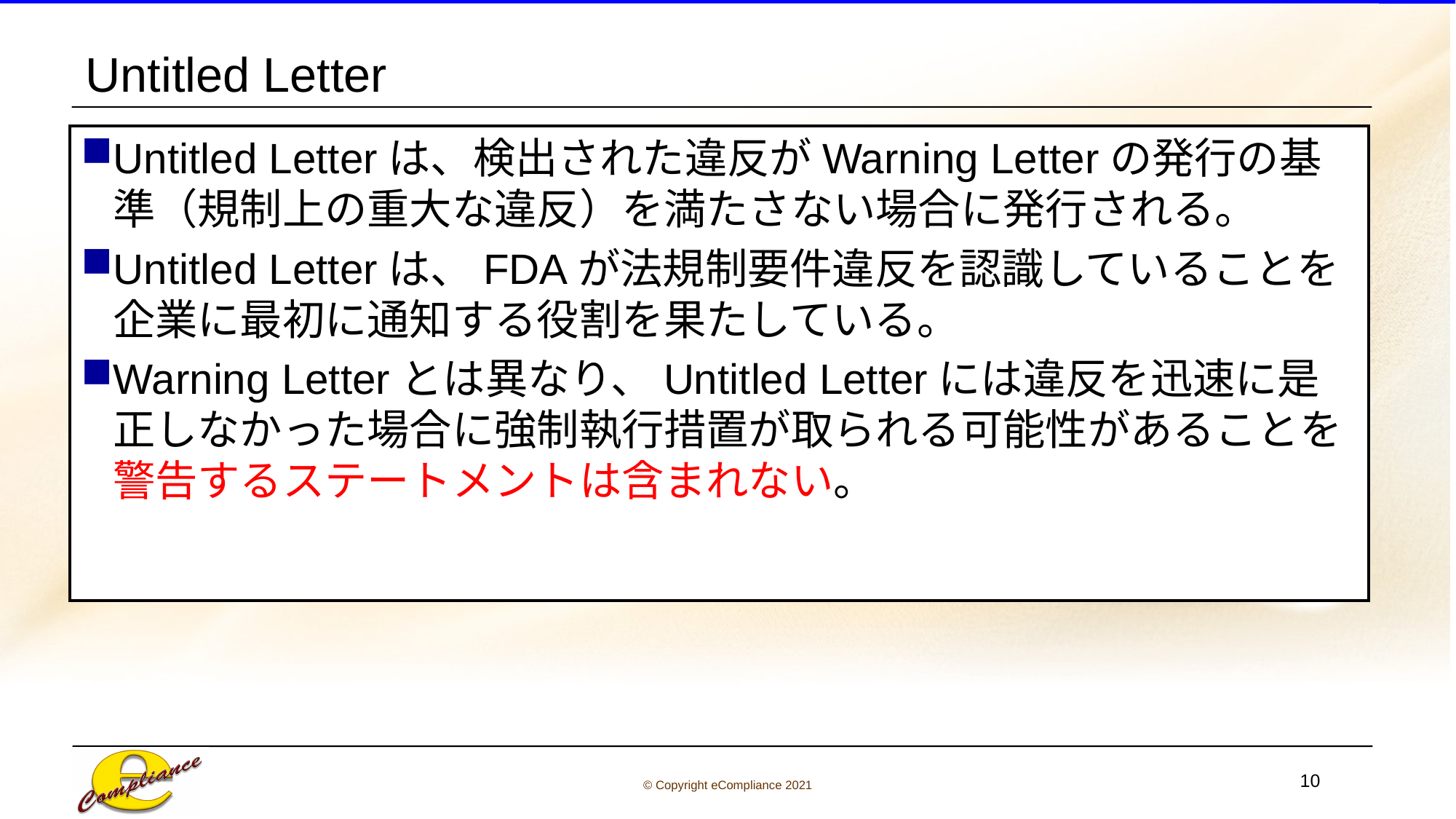

# Untitled Letter
Untitled Letterは、検出された違反がWarning Letterの発行の基準（規制上の重大な違反）を満たさない場合に発行される。
Untitled Letterは、FDAが法規制要件違反を認識していることを企業に最初に通知する役割を果たしている。
Warning Letterとは異なり、Untitled Letterには違反を迅速に是正しなかった場合に強制執行措置が取られる可能性があることを警告するステートメントは含まれない。